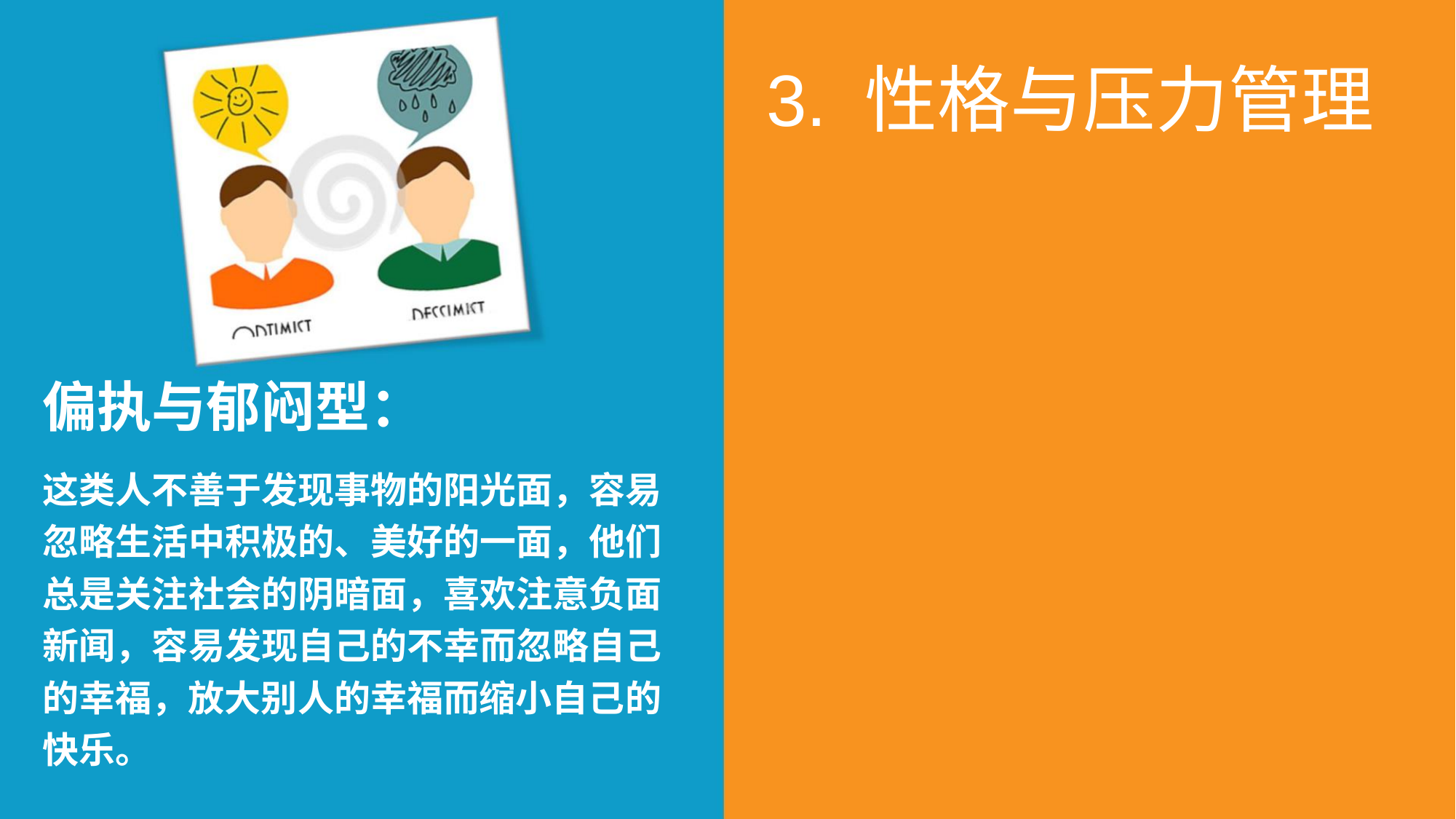

3. 性格与压力管理
偏执与郁闷型：
这类人不善于发现事物的阳光面，容易
忽略生活中积极的、美好的一面，他们
总是关注社会的阴暗面，喜欢注意负面
新闻，容易发现自己的不幸而忽略自己
的幸福，放大别人的幸福而缩小自己的
快乐。